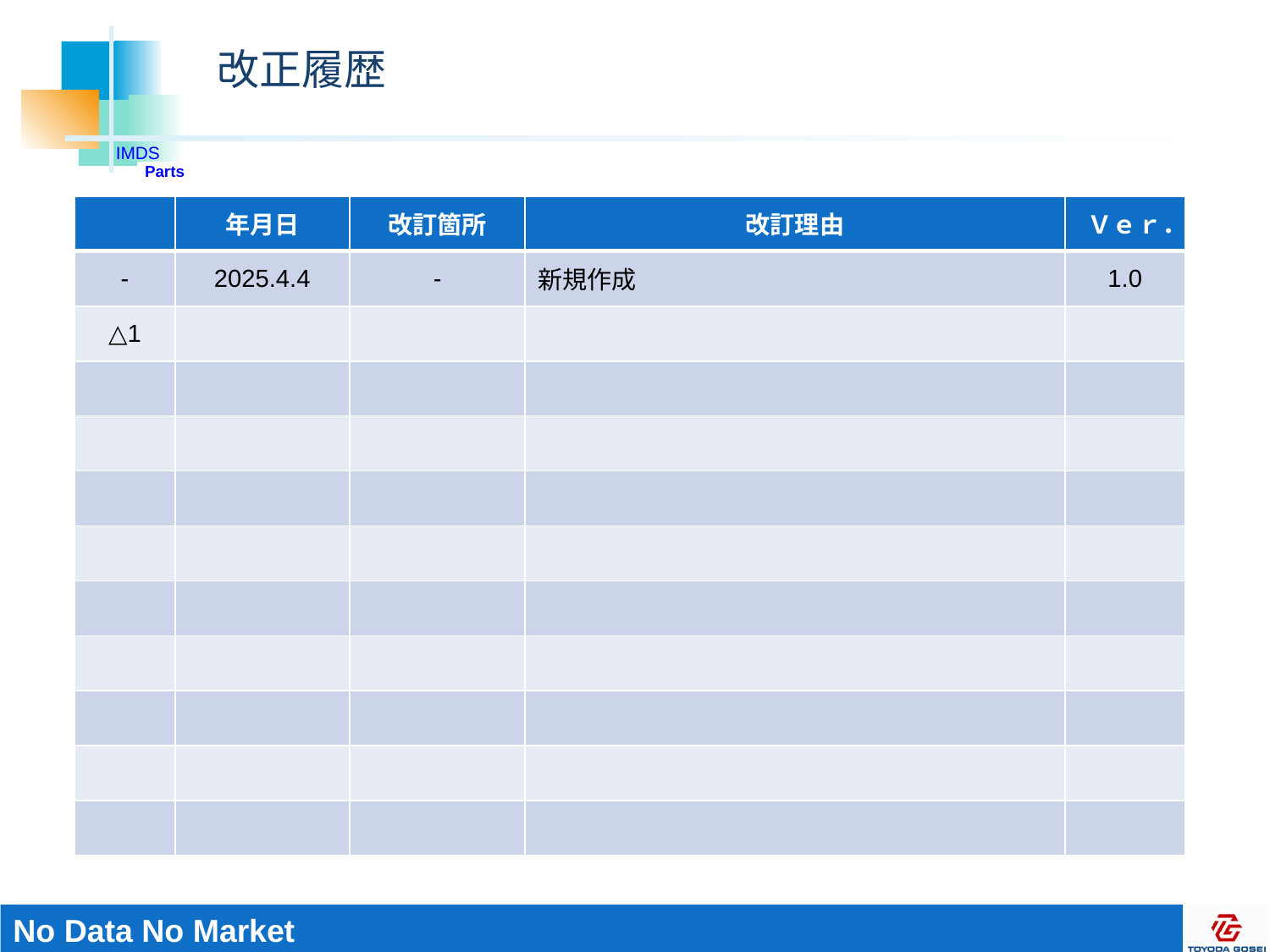

# 改正履歴
|  | 年月日 | 改訂箇所 | 改訂理由 | Ｖｅｒ． |
| --- | --- | --- | --- | --- |
| - | 2025.4.4 | - | 新規作成 | 1.0 |
| △1 |  |  |  |  |
|  |  |  |  |  |
|  |  |  |  |  |
|  |  |  |  |  |
|  |  |  |  |  |
|  |  |  |  |  |
|  |  |  |  |  |
|  |  |  |  |  |
|  |  |  |  |  |
|  |  |  |  |  |